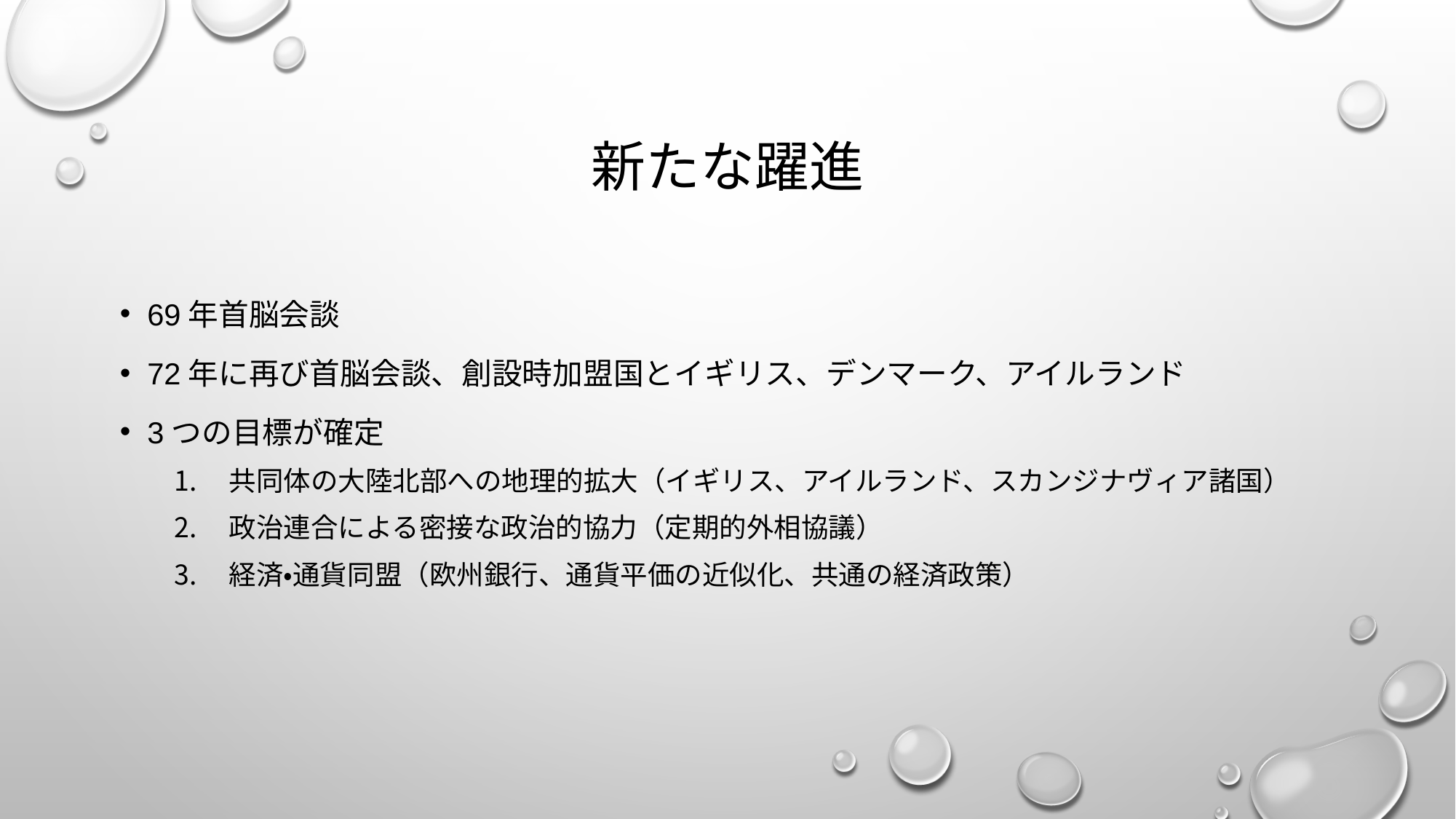

# 新たな躍進
69年首脳会談
72年に再び首脳会談、創設時加盟国とイギリス、デンマーク、アイルランド
3つの目標が確定
共同体の大陸北部への地理的拡大（イギリス、アイルランド、スカンジナヴィア諸国）
政治連合による密接な政治的協力（定期的外相協議）
経済・通貨同盟（欧州銀行、通貨平価の近似化、共通の経済政策）